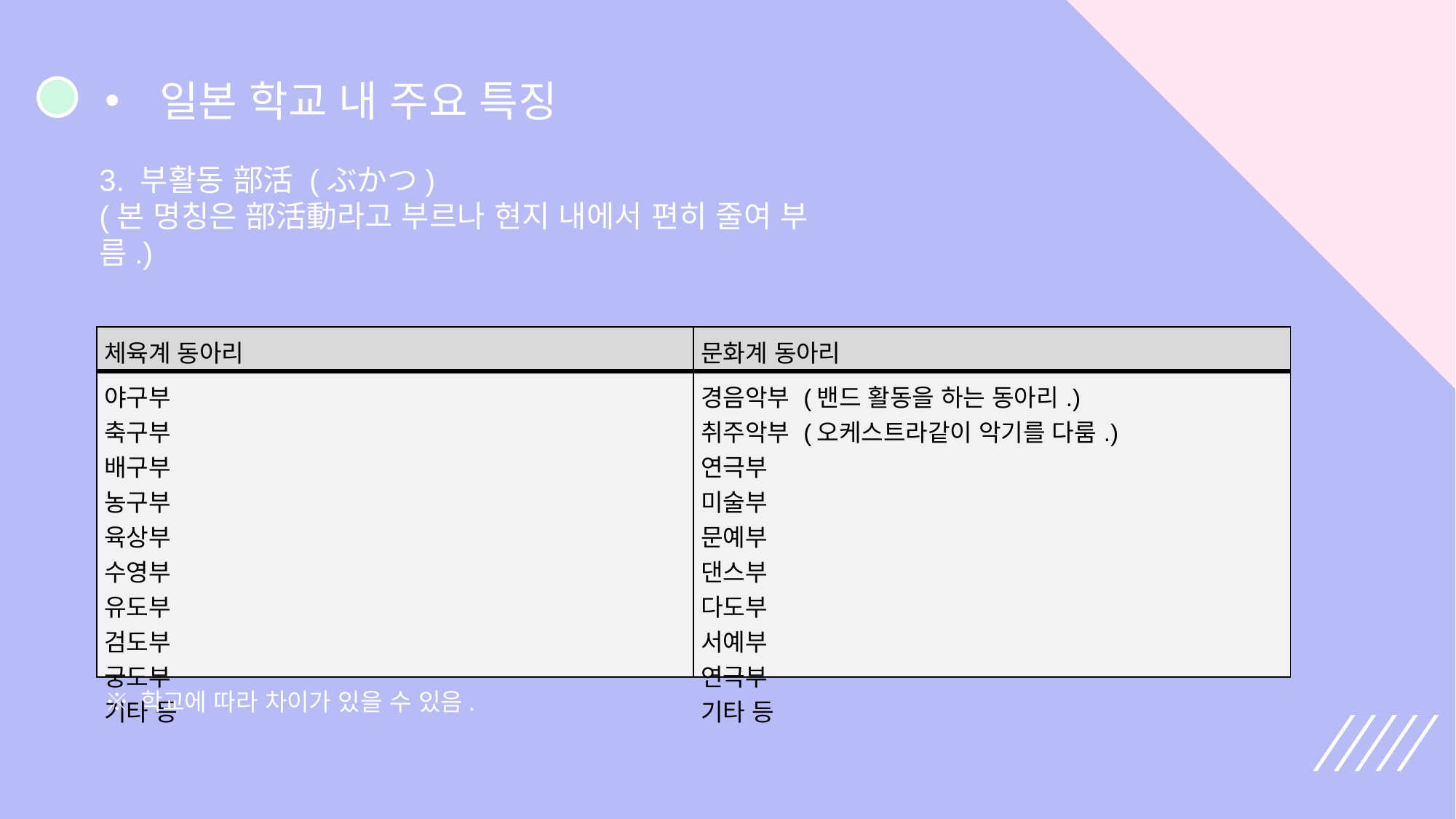

일본 학교 내 주요 특징

3. 부활동 部活 (ぶかつ)
(본 명칭은 部活動라고 부르나 현지 내에서 편히 줄여 부름.)

| 체육계 동아리 | 문화계 동아리 |
| --- | --- |
| 야구부 축구부 배구부 농구부 육상부 수영부 유도부 검도부 궁도부 기타 등 | 경음악부 (밴드 활동을 하는 동아리.) 취주악부 (오케스트라같이 악기를 다룸.) 연극부 미술부 문예부 댄스부 다도부 서예부 연극부 기타 등 |

※ 학교에 따라 차이가 있을 수 있음.